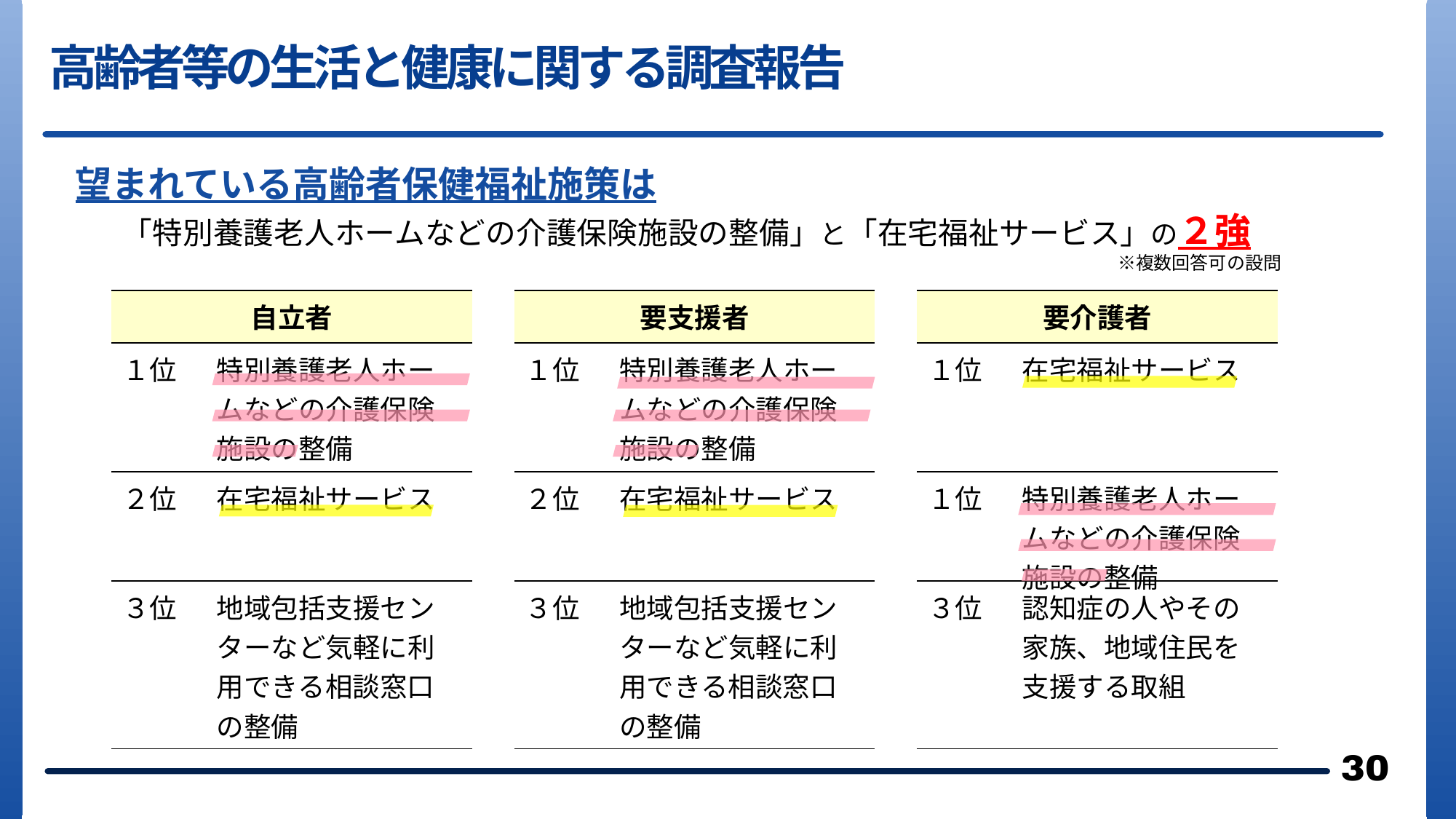

高齢者等の生活と健康に関する調査報告

望まれている高齢者保健福祉施策は
「特別養護老人ホームなどの介護保険施設の整備」と「在宅福祉サービス」の２強
　　※複数回答可の設問
| 要支援者 |  |
| --- | --- |
| １位 | 特別養護老人ホームなどの介護保険施設の整備 |
| ２位 | 在宅福祉サービス |
| ３位 | 地域包括支援センターなど気軽に利用できる相談窓口の整備 |
| 要介護者 |  |
| --- | --- |
| １位 | 在宅福祉サービス |
| １位 | 特別養護老人ホームなどの介護保険施設の整備 |
| ３位 | 認知症の人やその家族、地域住民を支援する取組 |
| 自立者 |  |
| --- | --- |
| １位 | 特別養護老人ホームなどの介護保険施設の整備 |
| ２位 | 在宅福祉サービス |
| ３位 | 地域包括支援センターなど気軽に利用できる相談窓口の整備 |

30